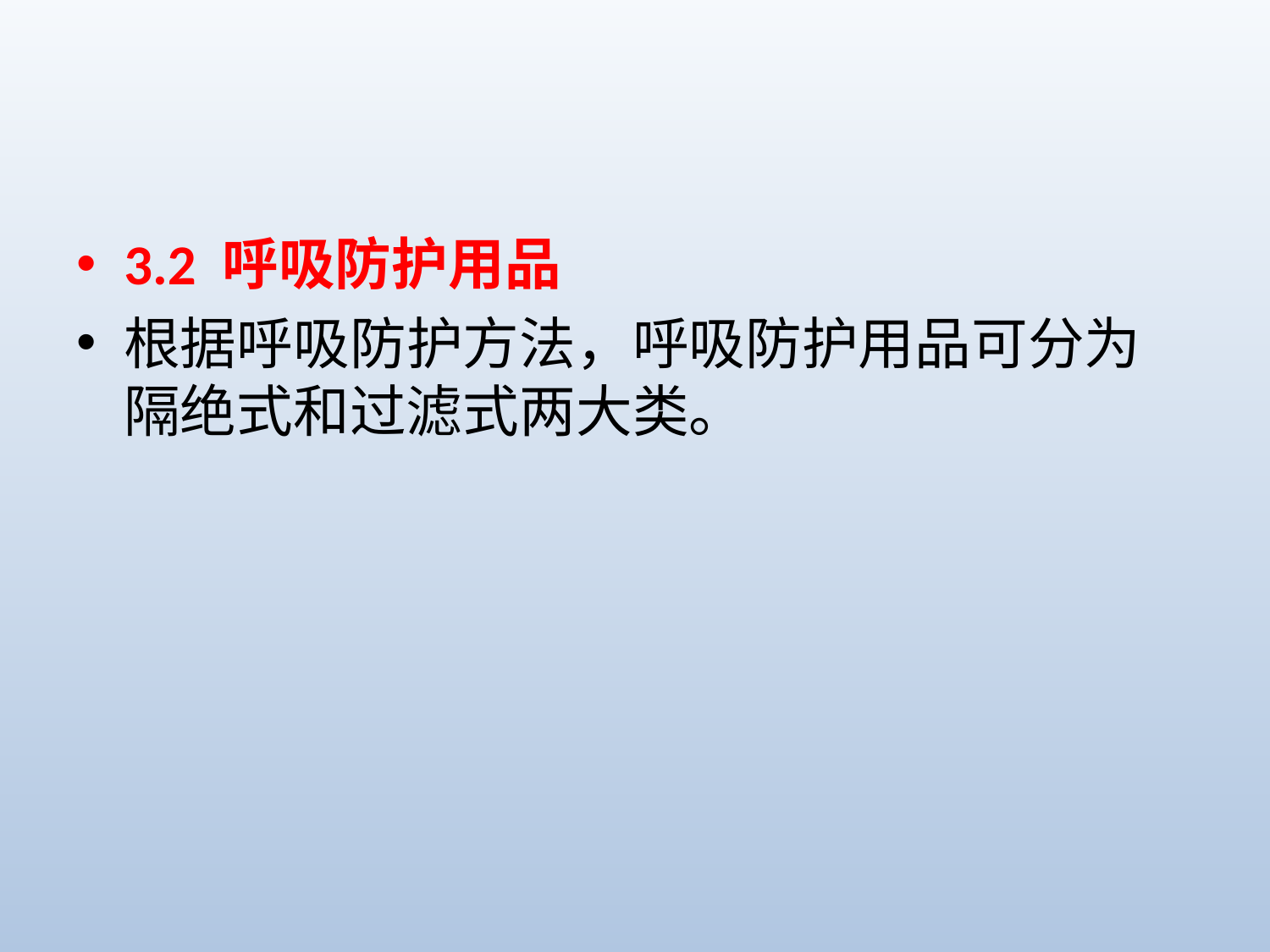

#
3.2 呼吸防护用品
根据呼吸防护方法，呼吸防护用品可分为隔绝式和过滤式两大类。